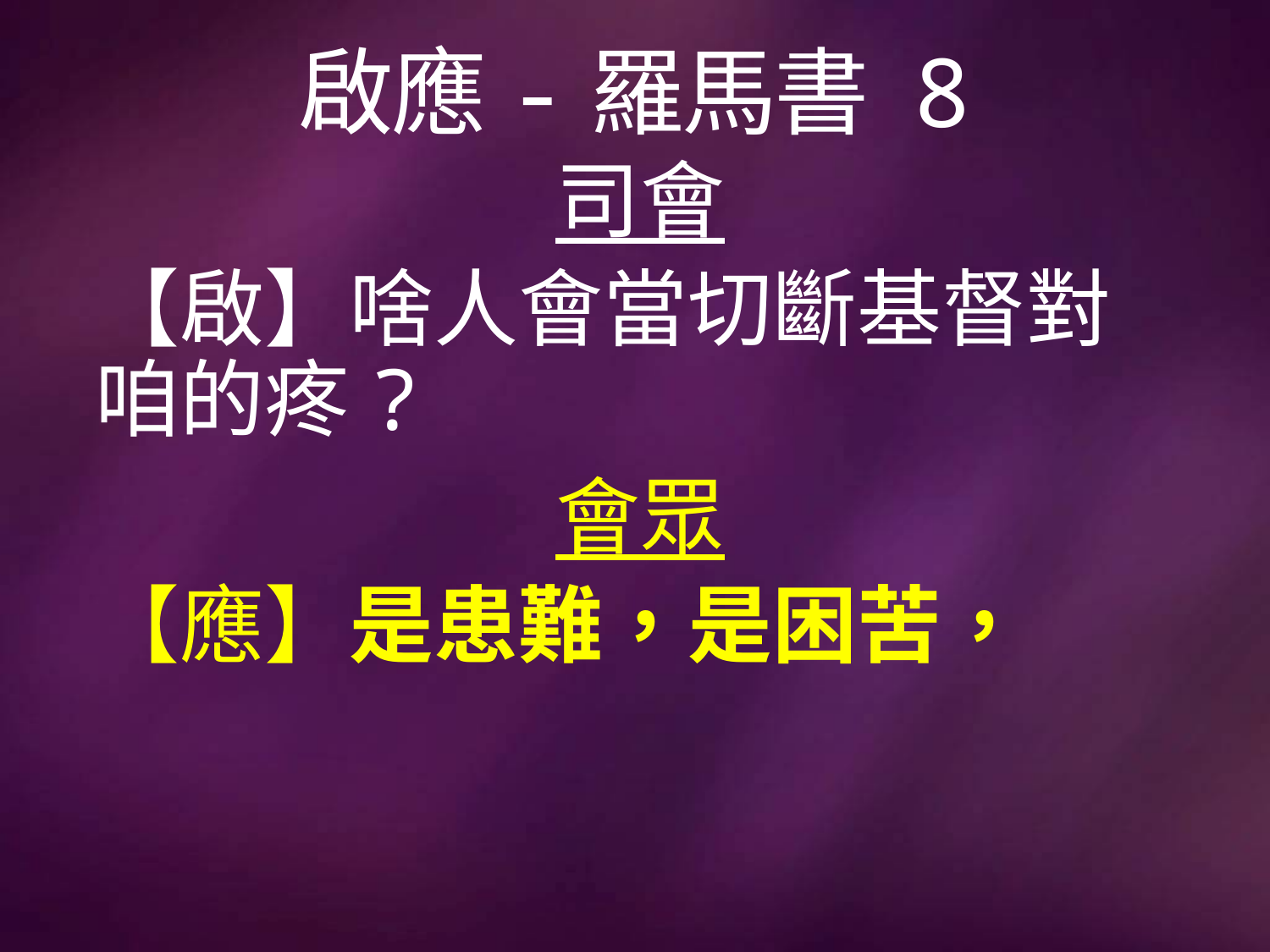

# 啟應-羅馬書 8
司會
【啟】啥人會當切斷基督對咱的疼?

會眾
【應】是患難，是困苦，